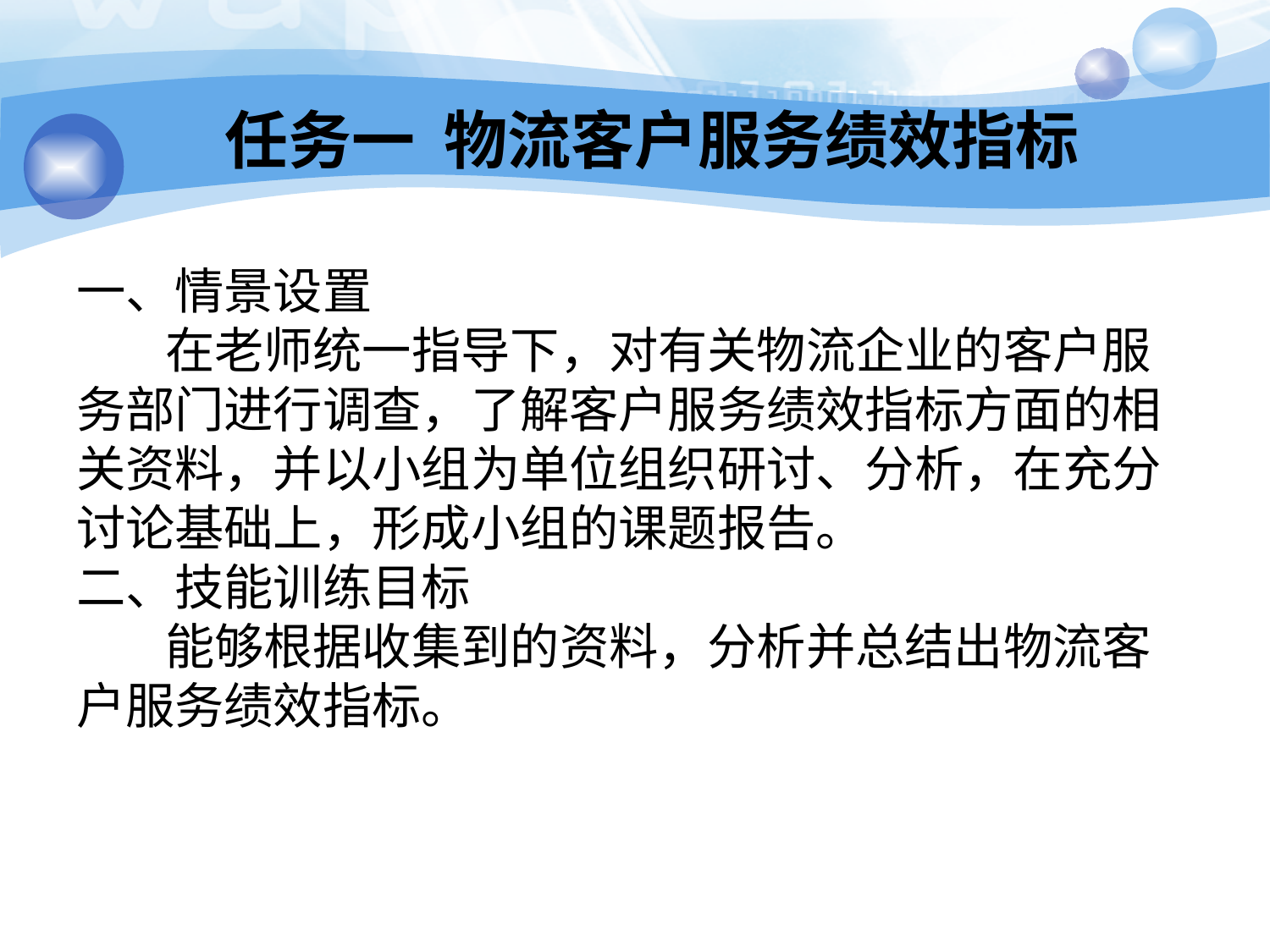

一、情景设置
       在老师统一指导下，对有关物流企业的客户服务部门进行调查，了解客户服务绩效指标方面的相关资料，并以小组为单位组织研讨、分析，在充分讨论基础上，形成小组的课题报告。
二、技能训练目标
       能够根据收集到的资料，分析并总结出物流客户服务绩效指标。

任务一  物流客户服务绩效指标